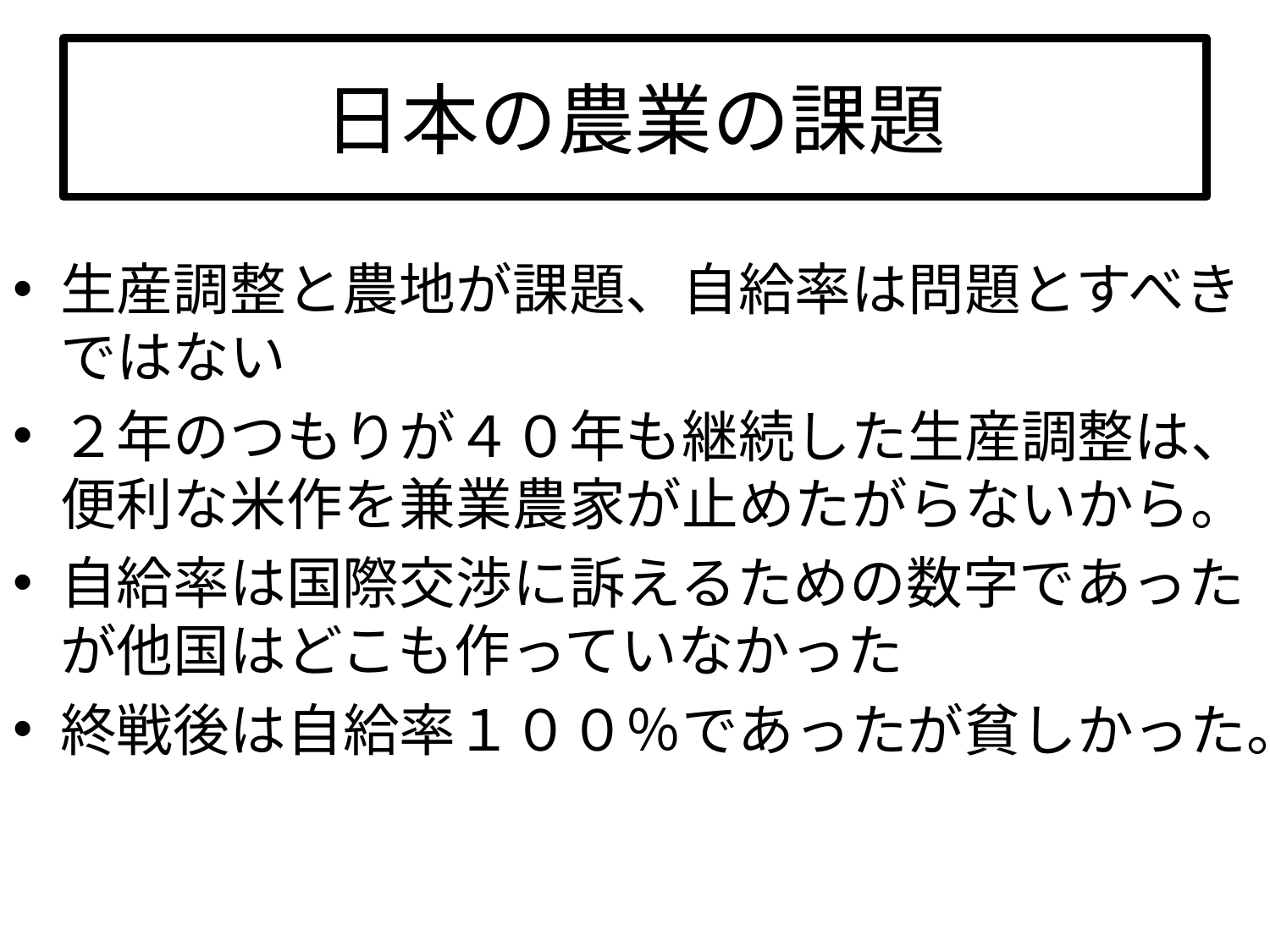

# 日本の農業の課題
生産調整と農地が課題、自給率は問題とすべきではない
２年のつもりが４０年も継続した生産調整は、便利な米作を兼業農家が止めたがらないから。
自給率は国際交渉に訴えるための数字であったが他国はどこも作っていなかった
終戦後は自給率１００％であったが貧しかった。